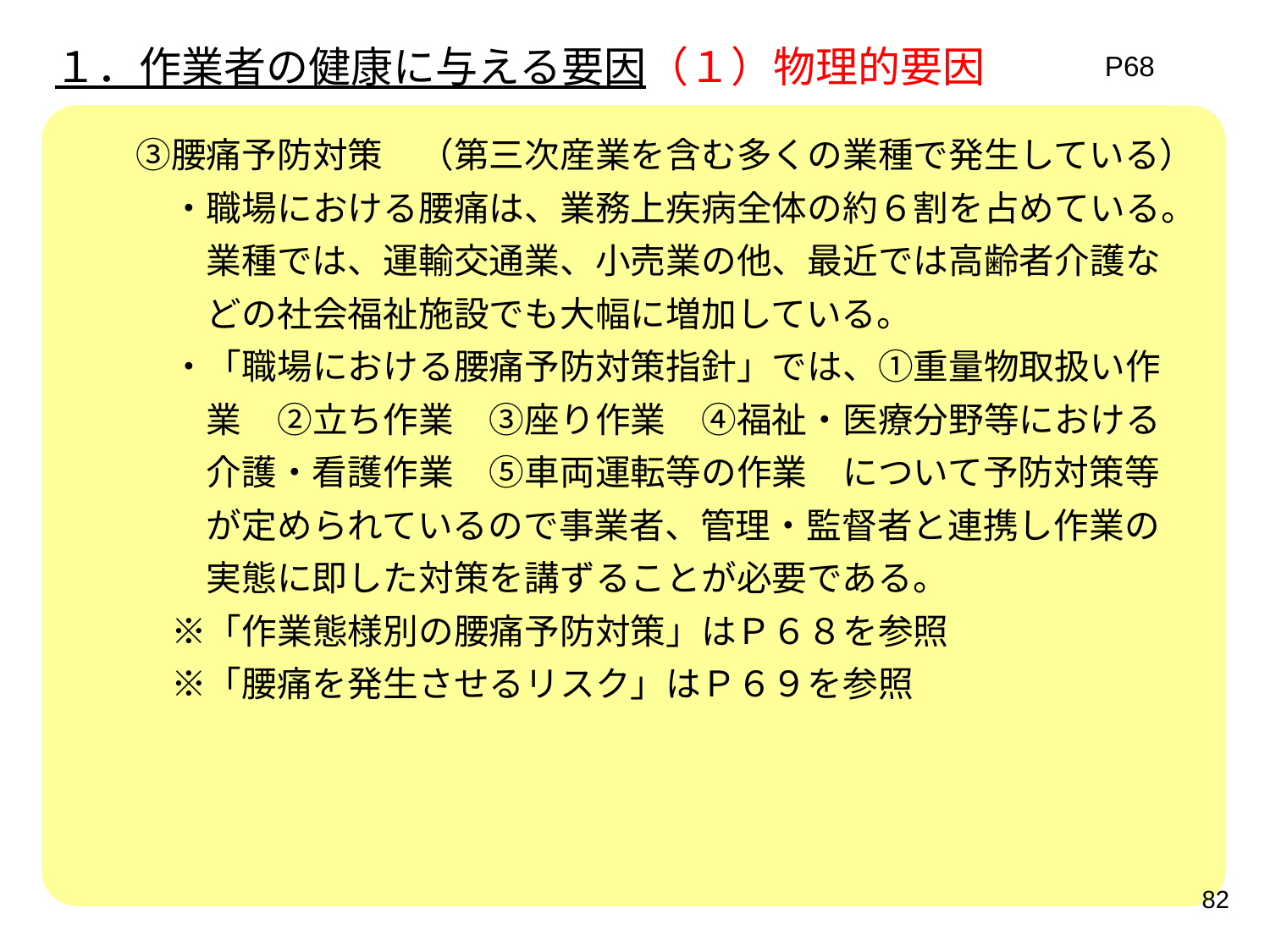

１．作業者の健康に与える要因（１）物理的要因
P68
　　③腰痛予防対策　（第三次産業を含む多くの業種で発生している）
　　　・職場における腰痛は、業務上疾病全体の約６割を占めている。
　　　　業種では、運輸交通業、小売業の他、最近では高齢者介護な
　　　　どの社会福祉施設でも大幅に増加している。
　　　・「職場における腰痛予防対策指針」では、①重量物取扱い作
　　　　業　②立ち作業　③座り作業　④福祉・医療分野等における
　　　　介護・看護作業　⑤車両運転等の作業　について予防対策等
　　　　が定められているので事業者、管理・監督者と連携し作業の
　　　　実態に即した対策を講ずることが必要である。
　　　※「作業態様別の腰痛予防対策」はＰ６８を参照
　　　※「腰痛を発生させるリスク」はＰ６９を参照

82